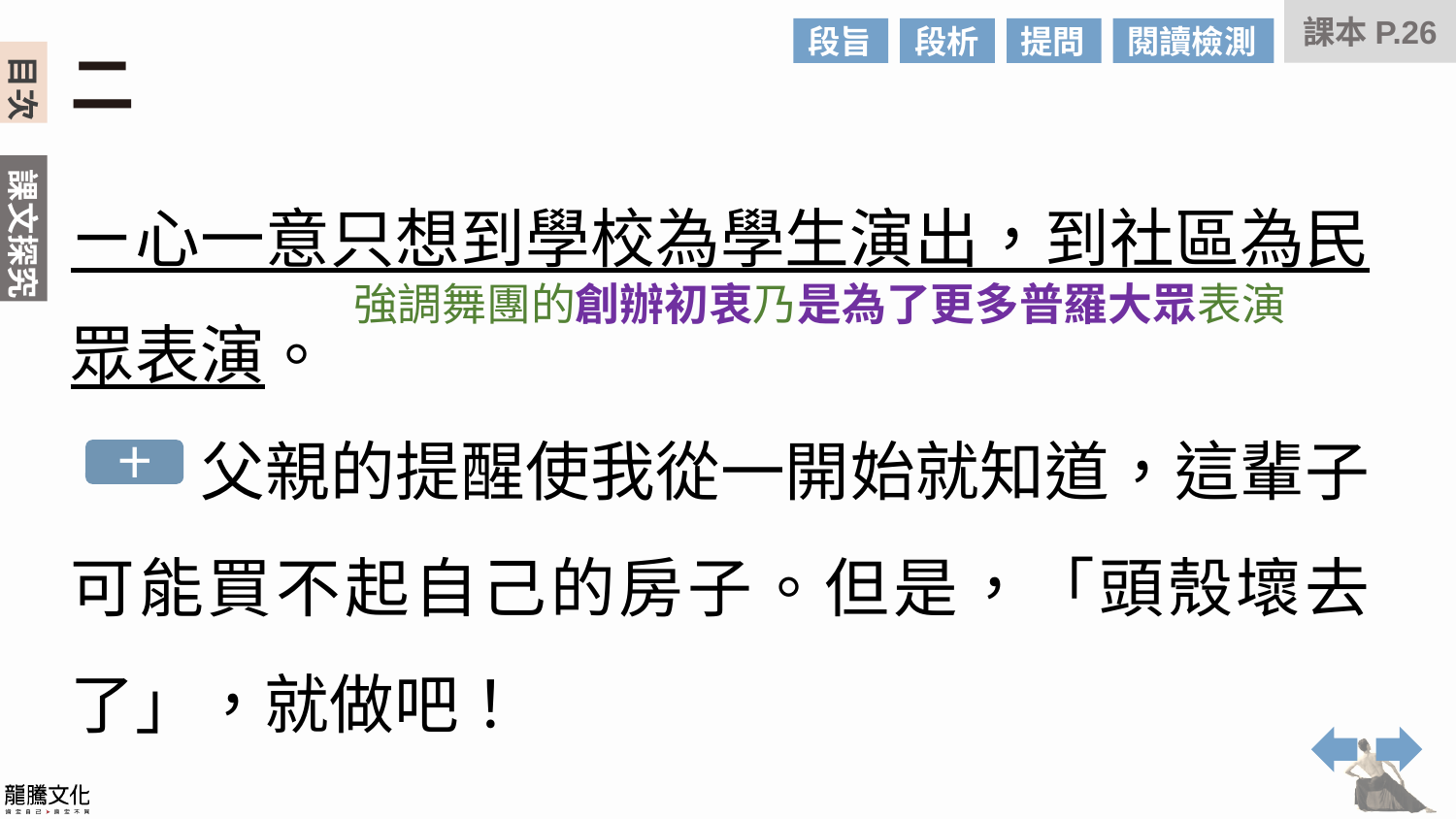

課本P.26
段旨
段析
提問
閱讀檢測
二
ㄧ心一意只想到學校為學生演出，到社區為民眾表演。
　　父親的提醒使我從一開始就知道，這輩子可能買不起自己的房子。但是，「頭殼壞去了」，就做吧！
強調舞團的創辦初衷乃是為了更多普羅大眾表演
十